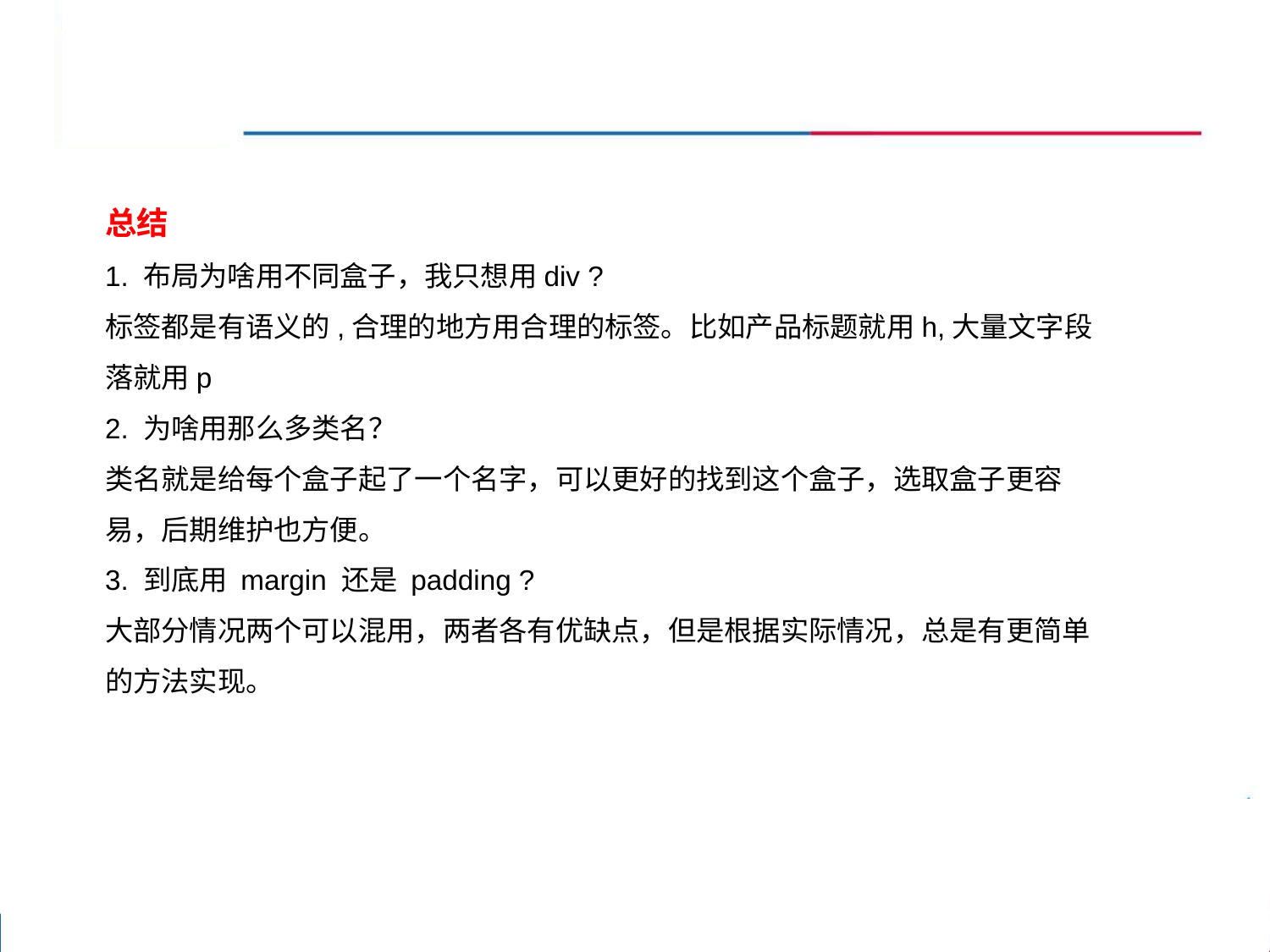

总结
1. 布局为啥用不同盒子，我只想用div ?
标签都是有语义的,合理的地方用合理的标签。比如产品标题就用h,大量文字段落就用p
2. 为啥用那么多类名？
类名就是给每个盒子起了一个名字，可以更好的找到这个盒子，选取盒子更容易，后期维护也方便。
3. 到底用 margin 还是 padding ?
大部分情况两个可以混用，两者各有优缺点，但是根据实际情况，总是有更简单的方法实现。